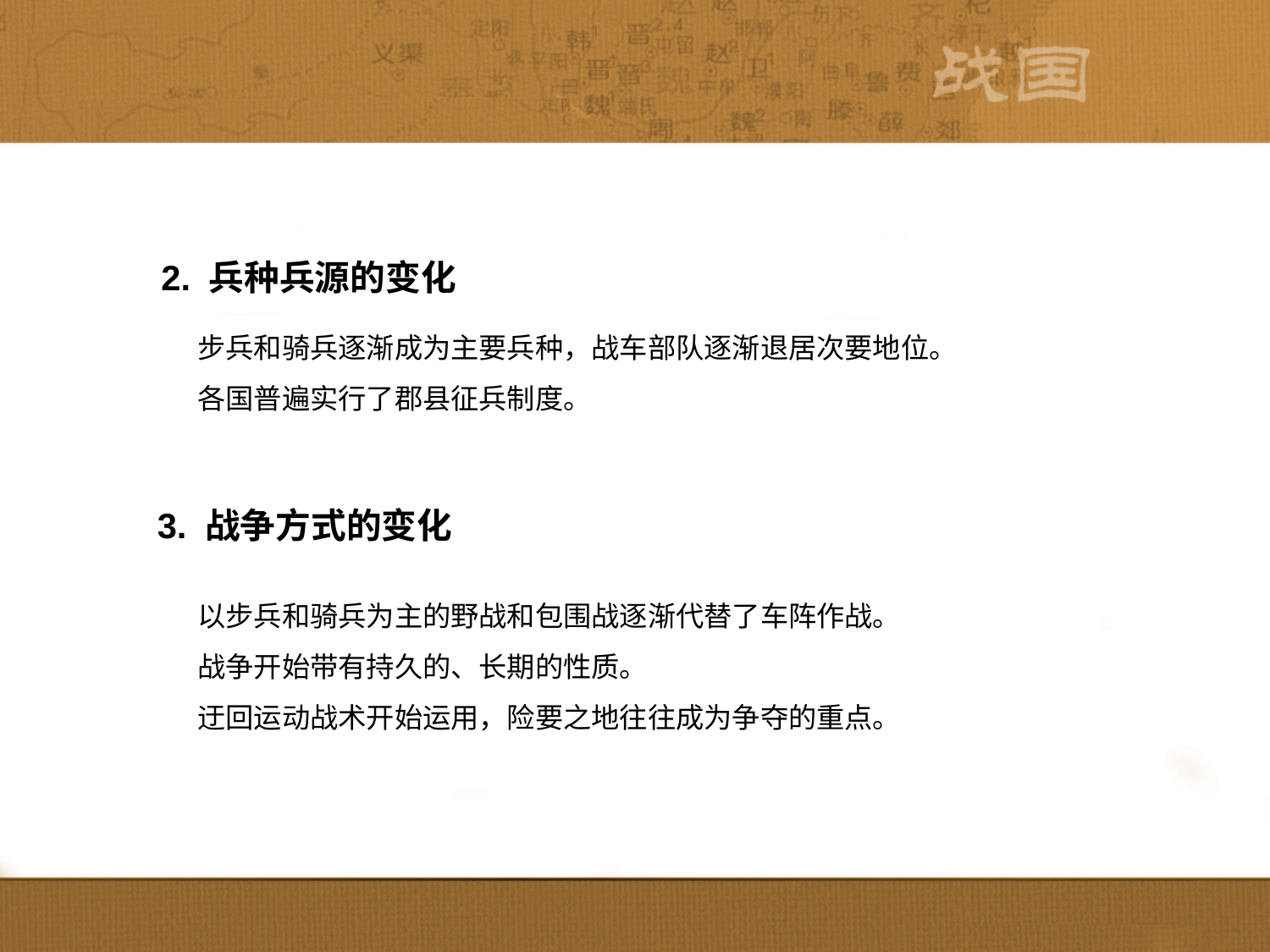

2. 兵种兵源的变化
　　步兵和骑兵逐渐成为主要兵种，战车部队逐渐退居次要地位。
　　各国普遍实行了郡县征兵制度。
3. 战争方式的变化
　　以步兵和骑兵为主的野战和包围战逐渐代替了车阵作战。
　　战争开始带有持久的、长期的性质。
　　迂回运动战术开始运用，险要之地往往成为争夺的重点。